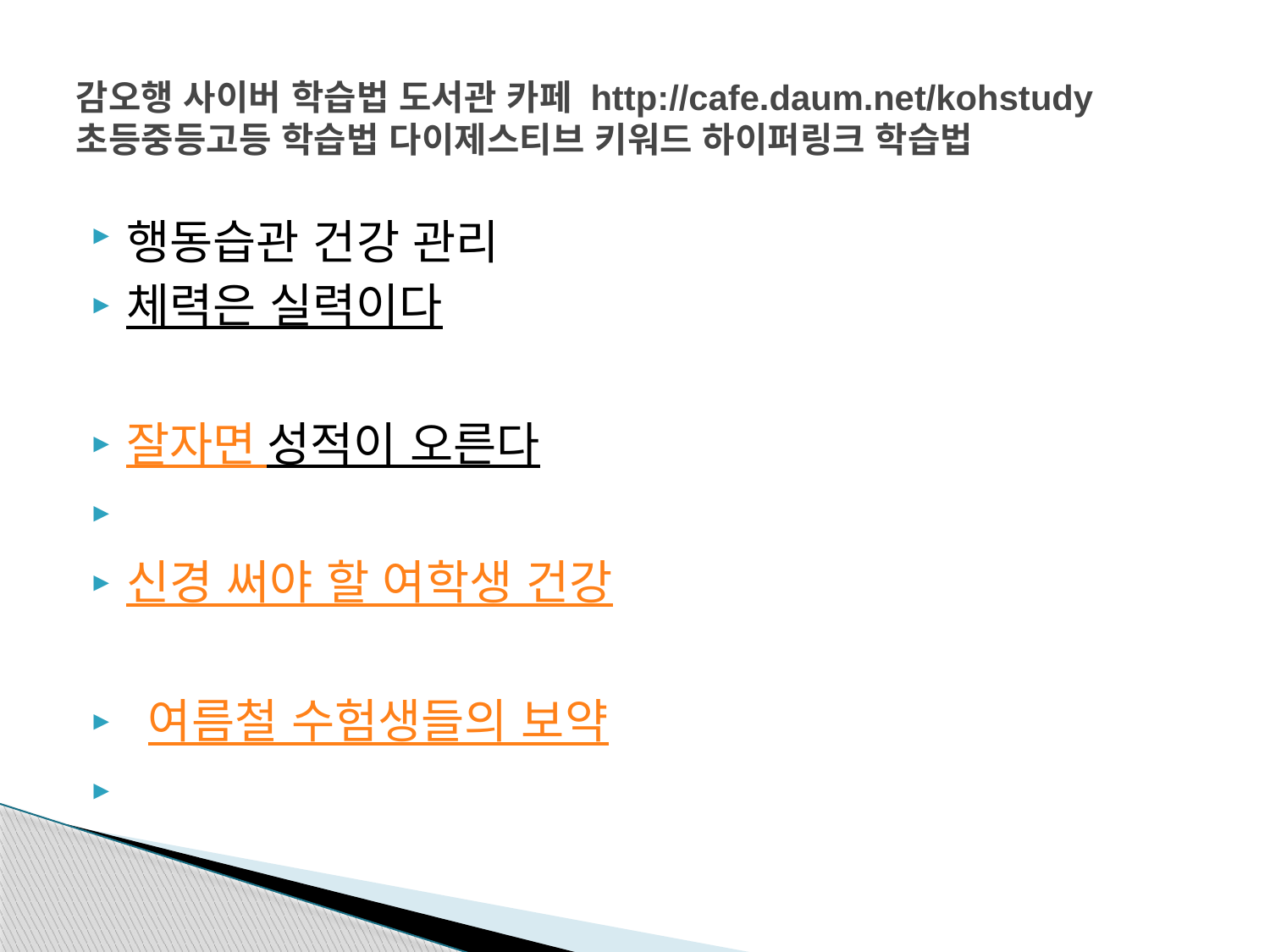

# 감오행 사이버 학습법 도서관 카페 http://cafe.daum.net/kohstudy 초등중등고등 학습법 다이제스티브 키워드 하이퍼링크 학습법
행동습관 건강 관리
체력은 실력이다

잘자면 성적이 오른다

신경 써야 할 여학생 건강

 여름철 수험생들의 보약